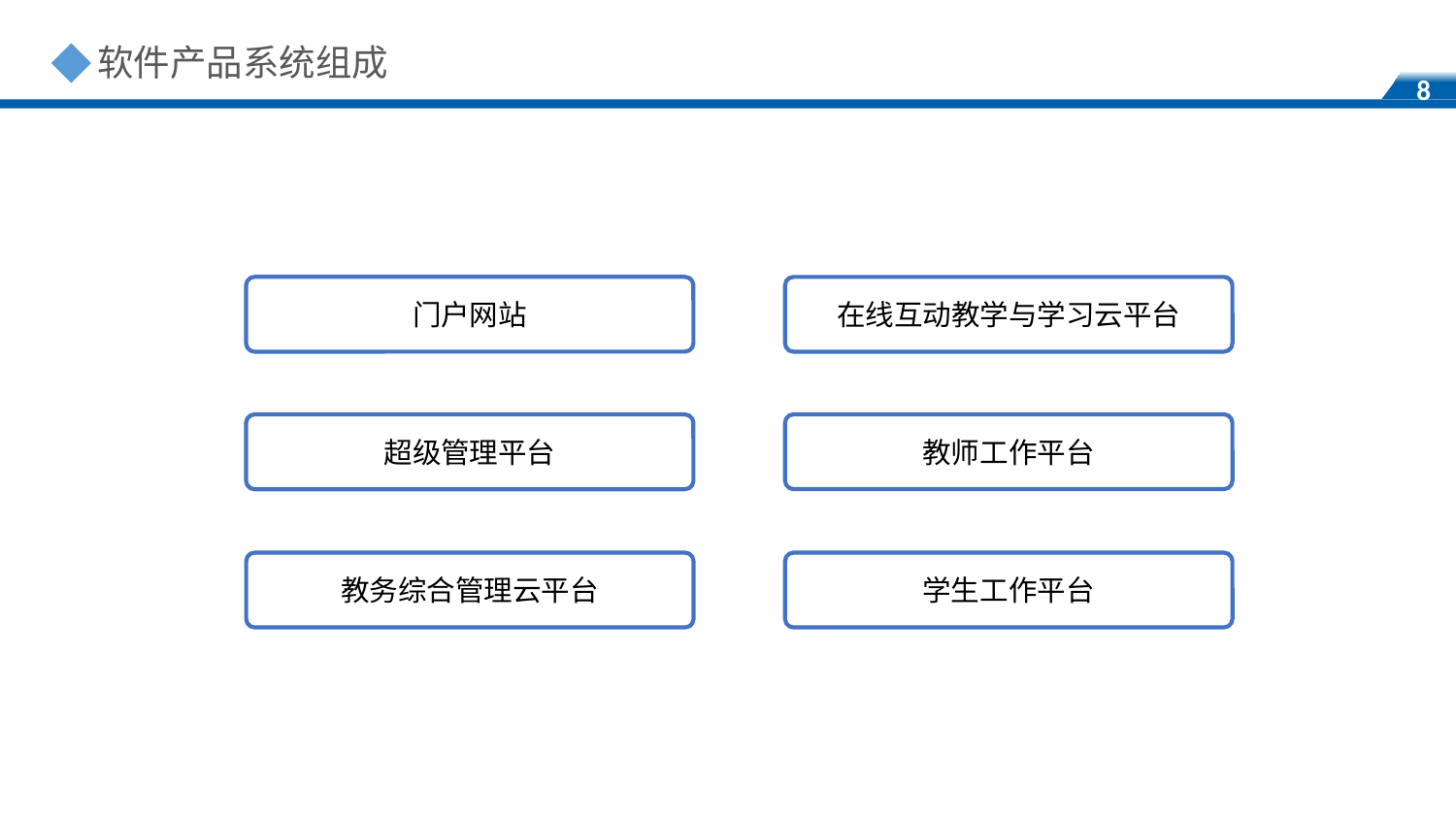

软件产品系统组成

门户网站
在线互动教学与学习云平台
教师工作平台
超级管理平台
学生工作平台
教务综合管理云平台